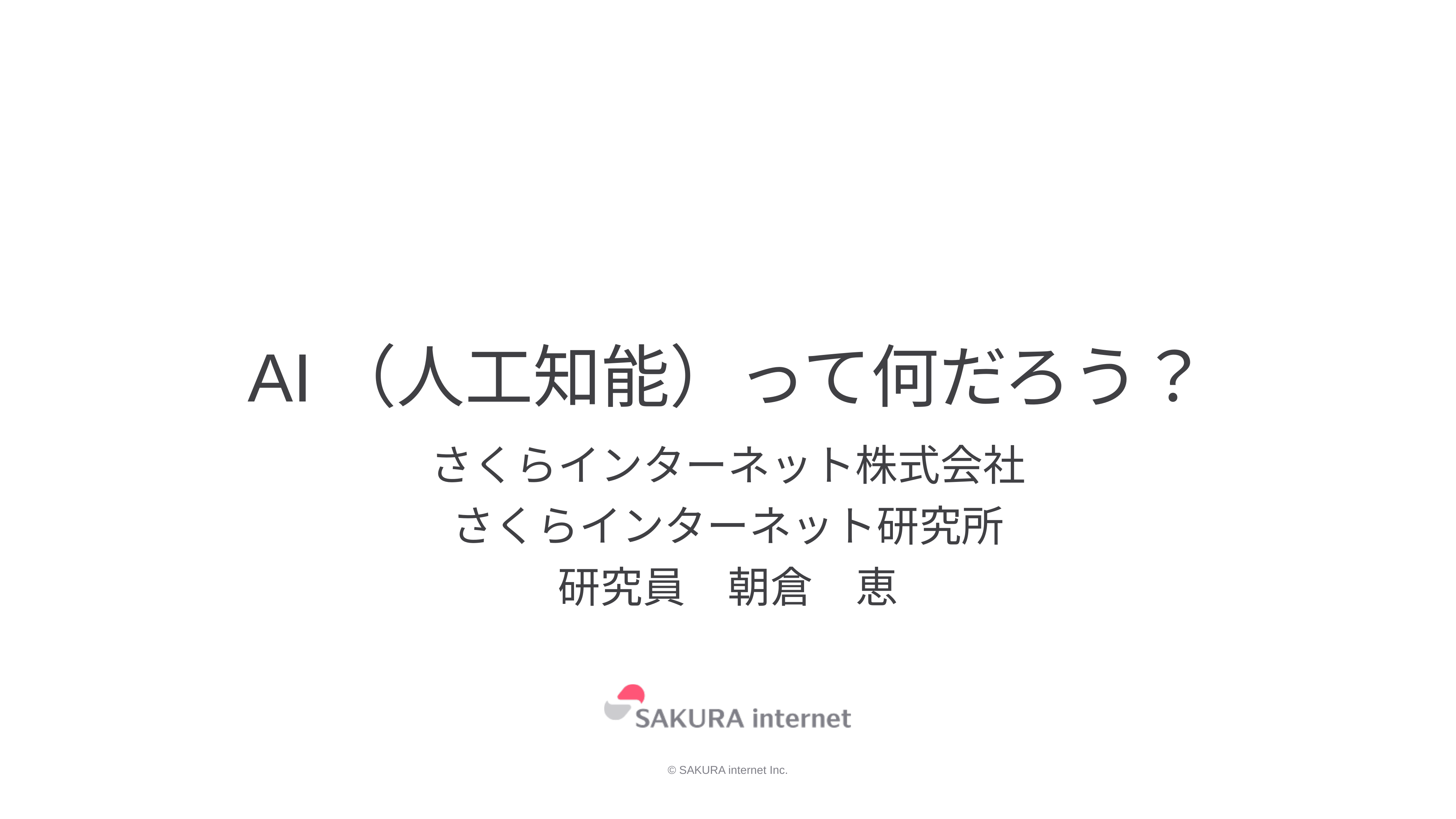

# AI（人工知能）って何だろう？
さくらインターネット株式会社
さくらインターネット研究所
研究員　朝倉　恵